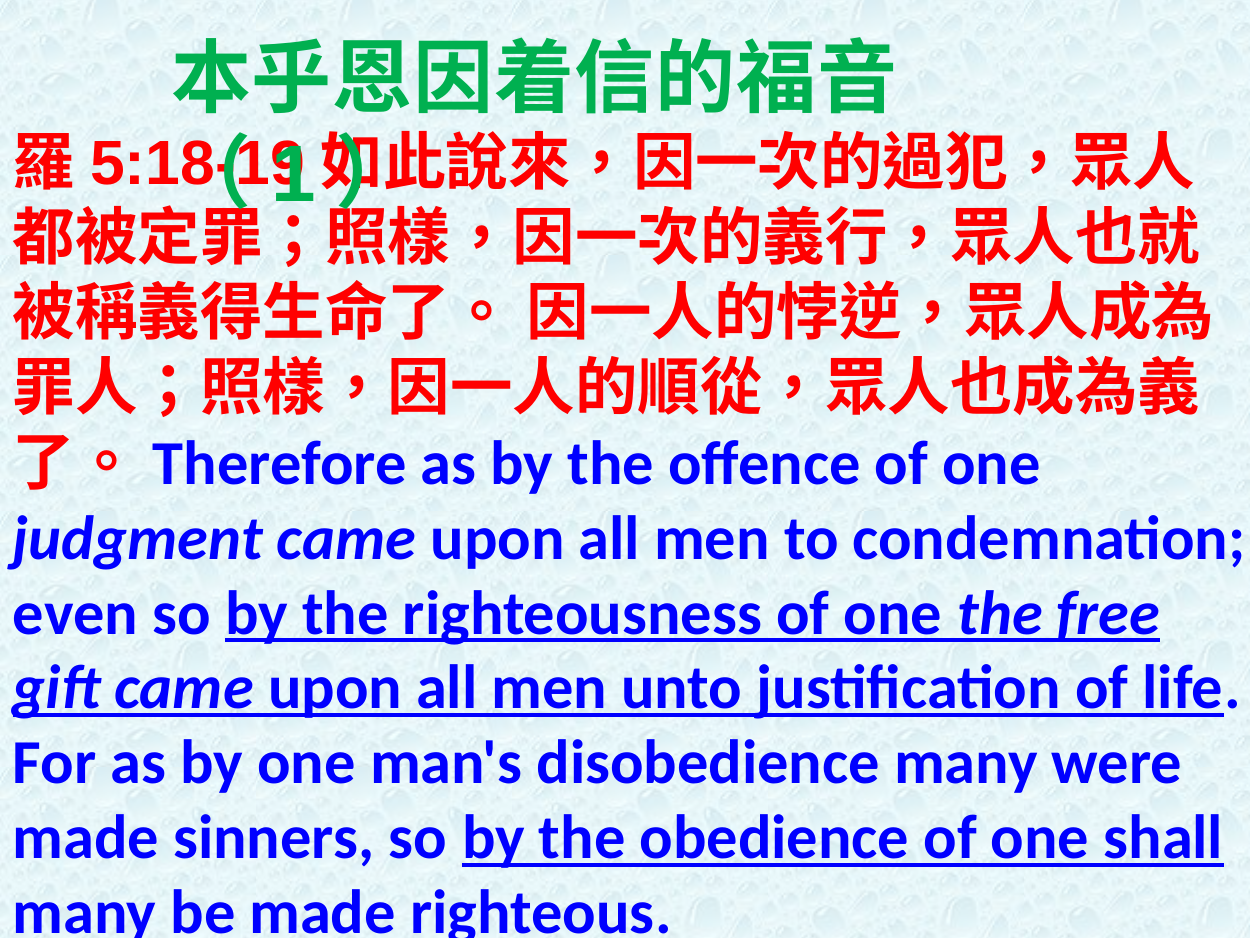

本乎恩因着信的福音（1）
羅5:18-19如此說來，因一次的過犯，眾人都被定罪；照樣，因一次的義行，眾人也就被稱義得生命了。 因一人的悖逆，眾人成為罪人；照樣，因一人的順從，眾人也成為義了。Therefore as by the offence of one judgment came upon all men to condemnation; even so by the righteousness of one the free gift came upon all men unto justification of life. For as by one man's disobedience many were made sinners, so by the obedience of one shall many be made righteous.